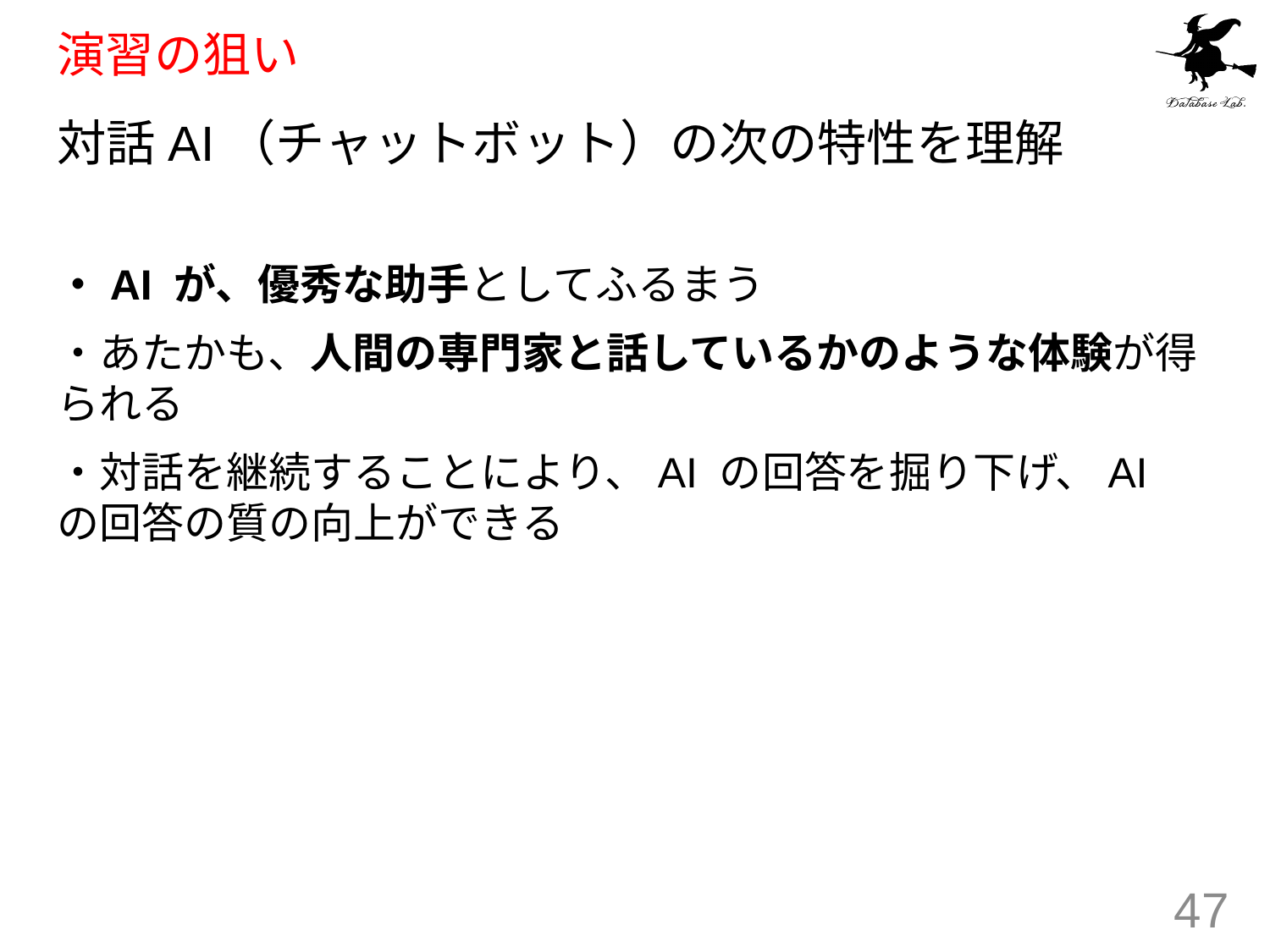

# 演習の狙い
対話AI（チャットボット）の次の特性を理解

・AI が、優秀な助手としてふるまう
・あたかも、人間の専門家と話しているかのような体験が得られる
・対話を継続することにより、AI の回答を掘り下げ、AI の回答の質の向上ができる
47